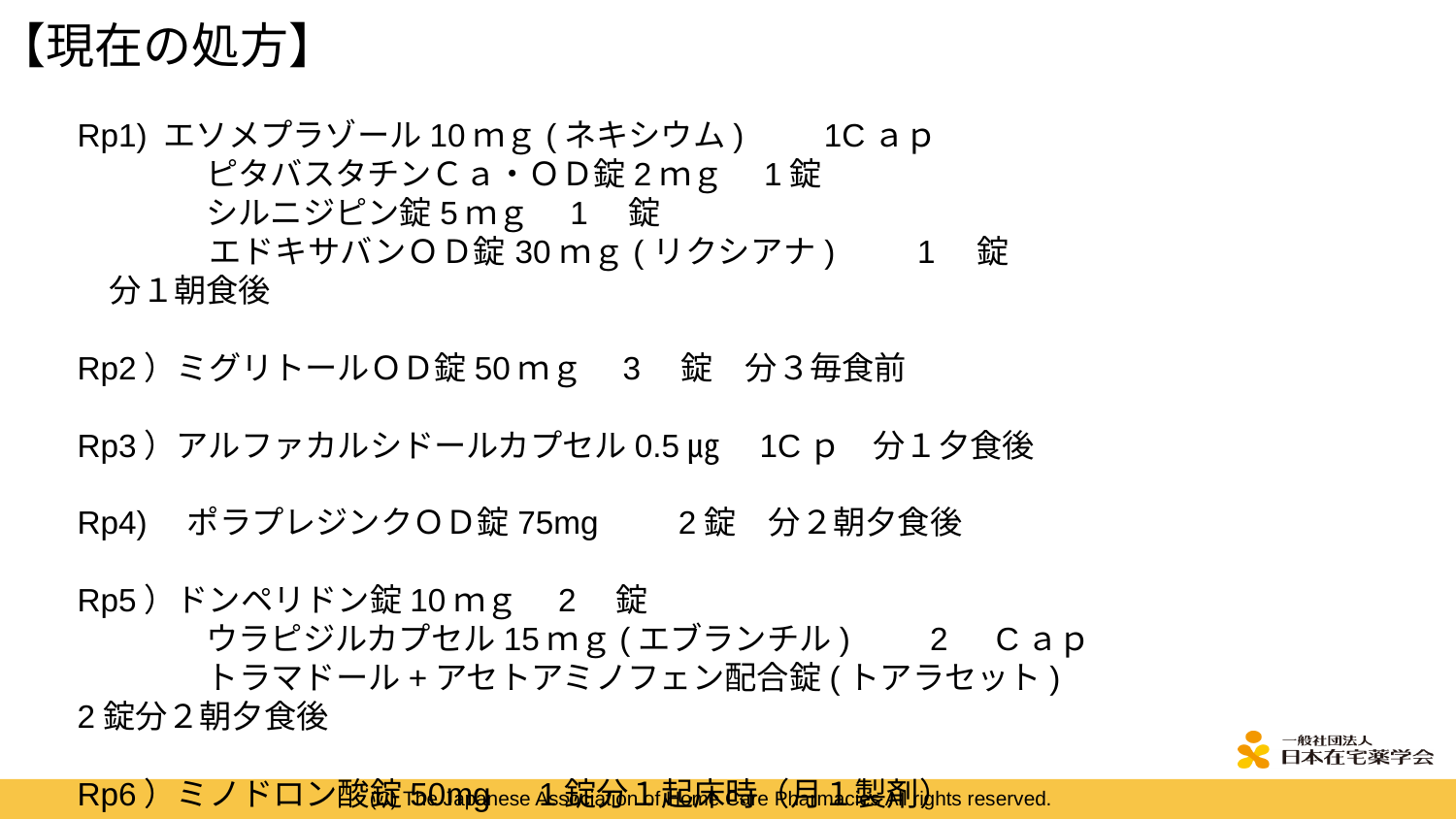

【現在の処方】
Rp1) エソメプラゾール10ｍｇ(ネキシウム)　　1Cａｐ
　　　　ピタバスタチンＣａ・ＯＤ錠2ｍｇ　1錠
　　　　シルニジピン錠5ｍｇ　1　錠
　　　　エドキサバンＯＤ錠30ｍｇ(リクシアナ)　　1　錠　　　　分１朝食後

Rp2）ミグリトールＯＤ錠50ｍｇ　3　錠　分３毎食前

Rp3）アルファカルシドールカプセル0.5㎍　1Cｐ　分１夕食後

Rp4)　ポラプレジンクＯＤ錠75mg　　2錠　分２朝夕食後

Rp5）ドンペリドン錠10ｍｇ　2　錠
　　　　ウラピジルカプセル15ｍｇ(エブランチル)　　2　Cａｐ
　　　　トラマドール+アセトアミノフェン配合錠(トアラセット)　2錠分２朝夕食後

Rp6）ミノドロン酸錠50mg　1錠分１起床時（月１製剤）
(C) The Japanese Association of Home Care Pharmacies All rights reserved.